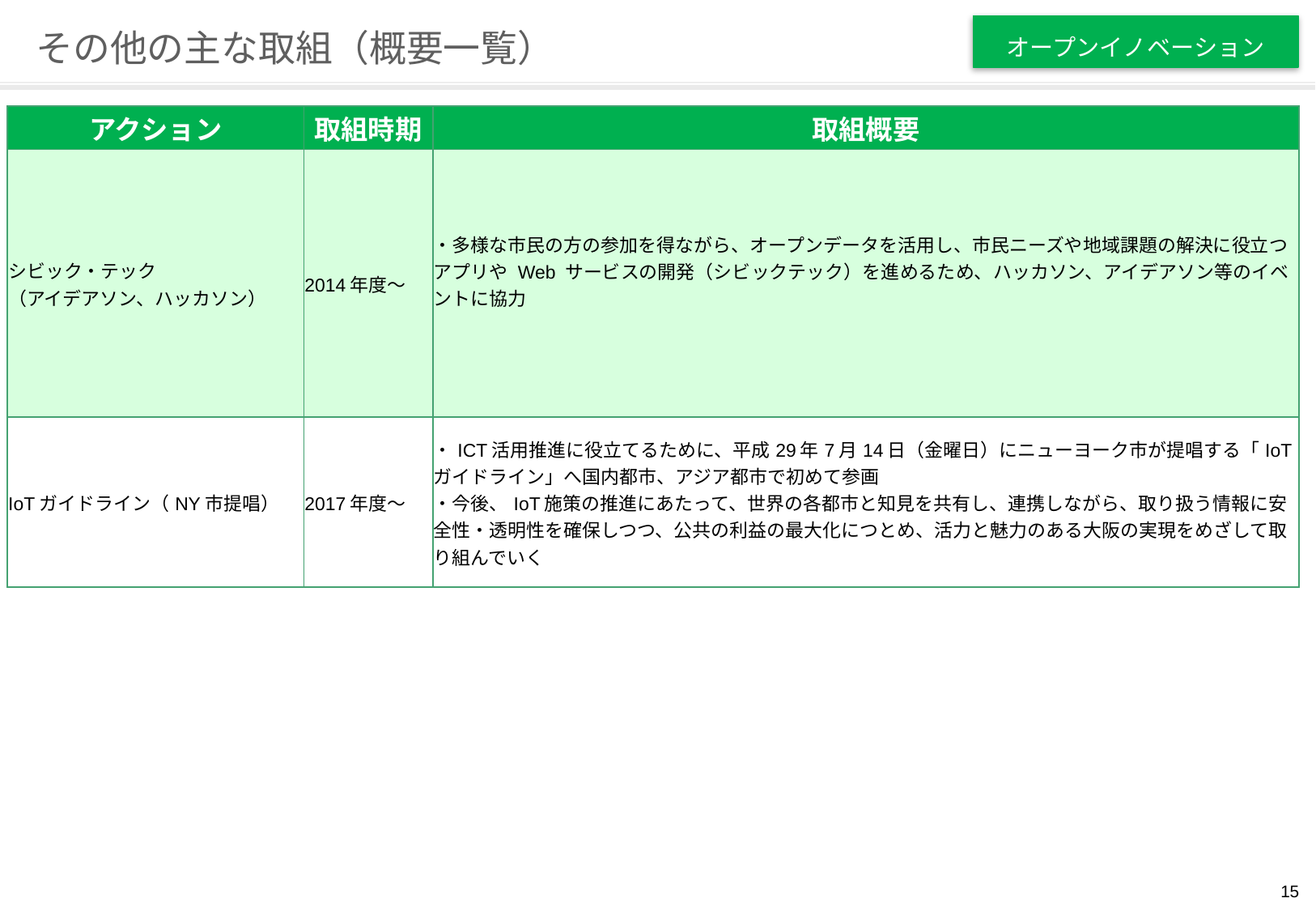

オープンイノベーション
# その他の主な取組（概要一覧）
| アクション | 取組時期 | 取組概要 |
| --- | --- | --- |
| シビック・テック （アイデアソン、ハッカソン） | 2014年度～ | ・多様な市民の方の参加を得ながら、オープンデータを活用し、市民ニーズや地域課題の解決に役立つアプリや Web サービスの開発（シビックテック）を進めるため、ハッカソン、アイデアソン等のイベントに協力 |
| IoTガイドライン（NY市提唱） | 2017年度～ | ・ICT活用推進に役立てるために、平成29年7月14日（金曜日）にニューヨーク市が提唱する「IoTガイドライン」へ国内都市、アジア都市で初めて参画 ・今後、IoT施策の推進にあたって、世界の各都市と知見を共有し、連携しながら、取り扱う情報に安全性・透明性を確保しつつ、公共の利益の最大化につとめ、活力と魅力のある大阪の実現をめざして取り組んでいく |
15